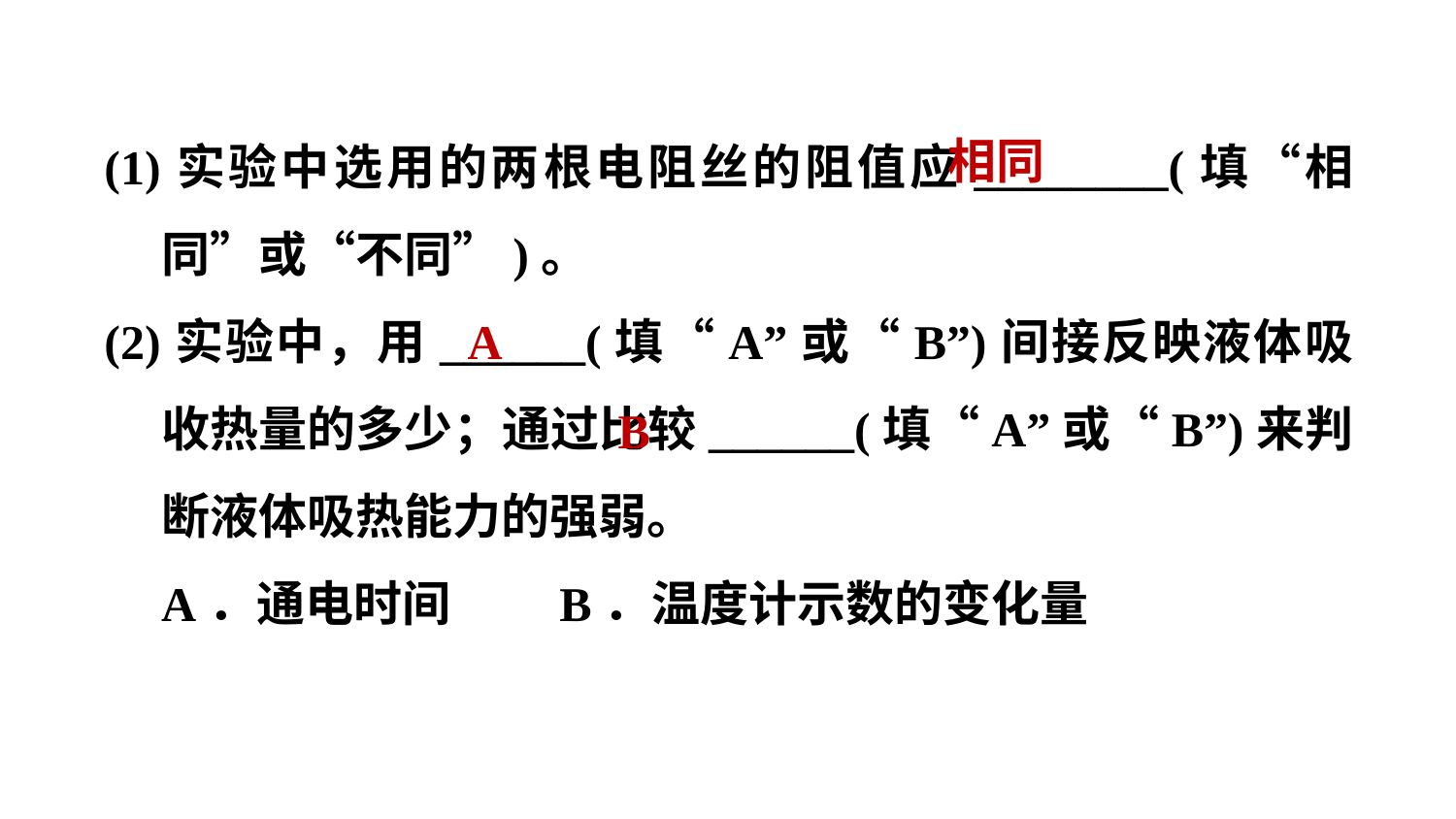

相同
(1)实验中选用的两根电阻丝的阻值应________(填“相同”或“不同”)。
(2)实验中，用______(填“A”或“B”)间接反映液体吸收热量的多少；通过比较______(填“A”或“B”)来判断液体吸热能力的强弱。
	A．通电时间　　B．温度计示数的变化量
A
B